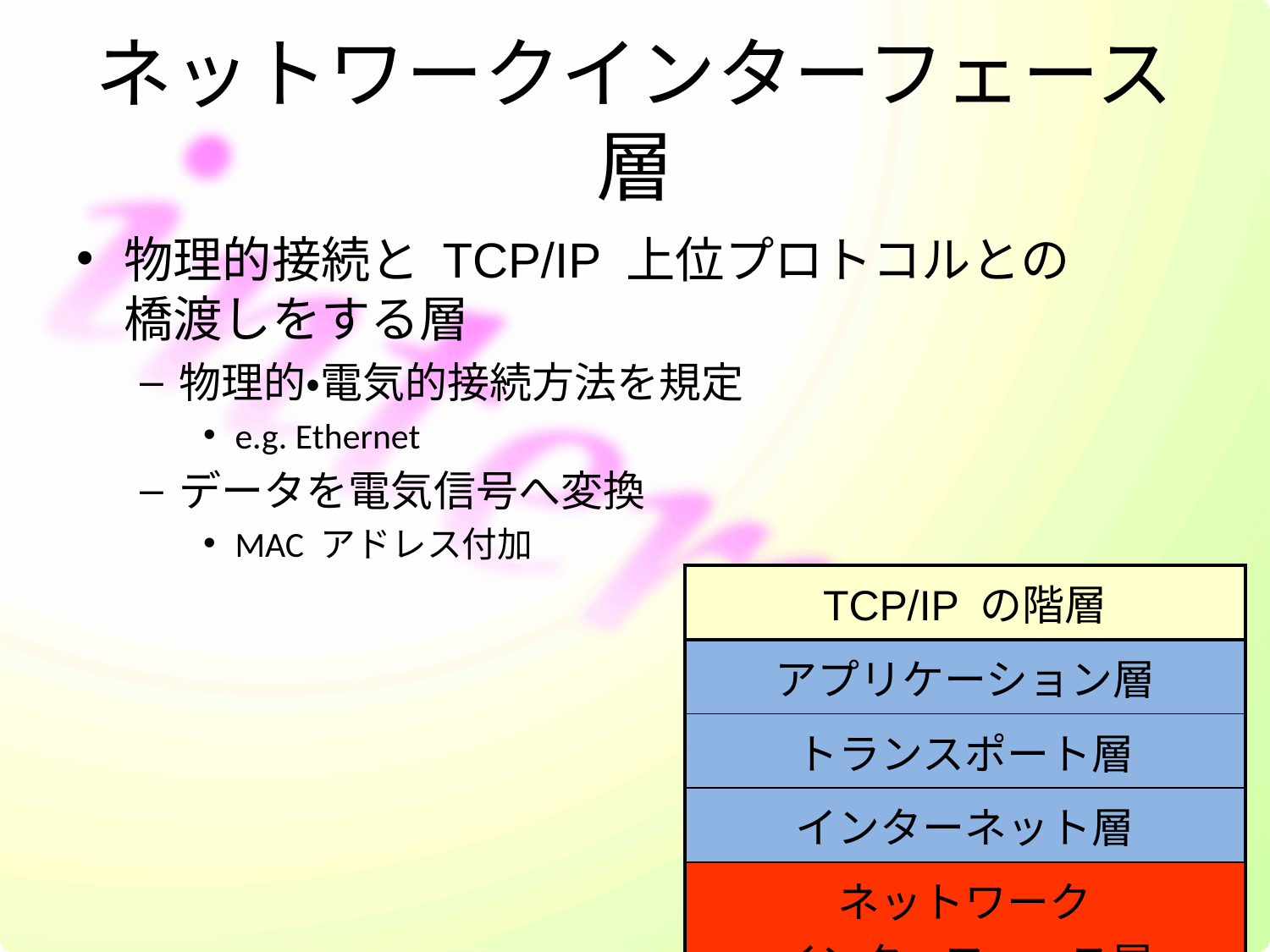

# ネットワークインターフェース層
物理的接続と TCP/IP 上位プロトコルとの
橋渡しをする層
物理的・電気的接続方法を規定
e.g. Ethernet
データを電気信号へ変換
MAC アドレス付加
| TCP/IP の階層 |
| --- |
| アプリケーション層 |
| トランスポート層 |
| インターネット層 |
| ネットワーク インターフェース層 |